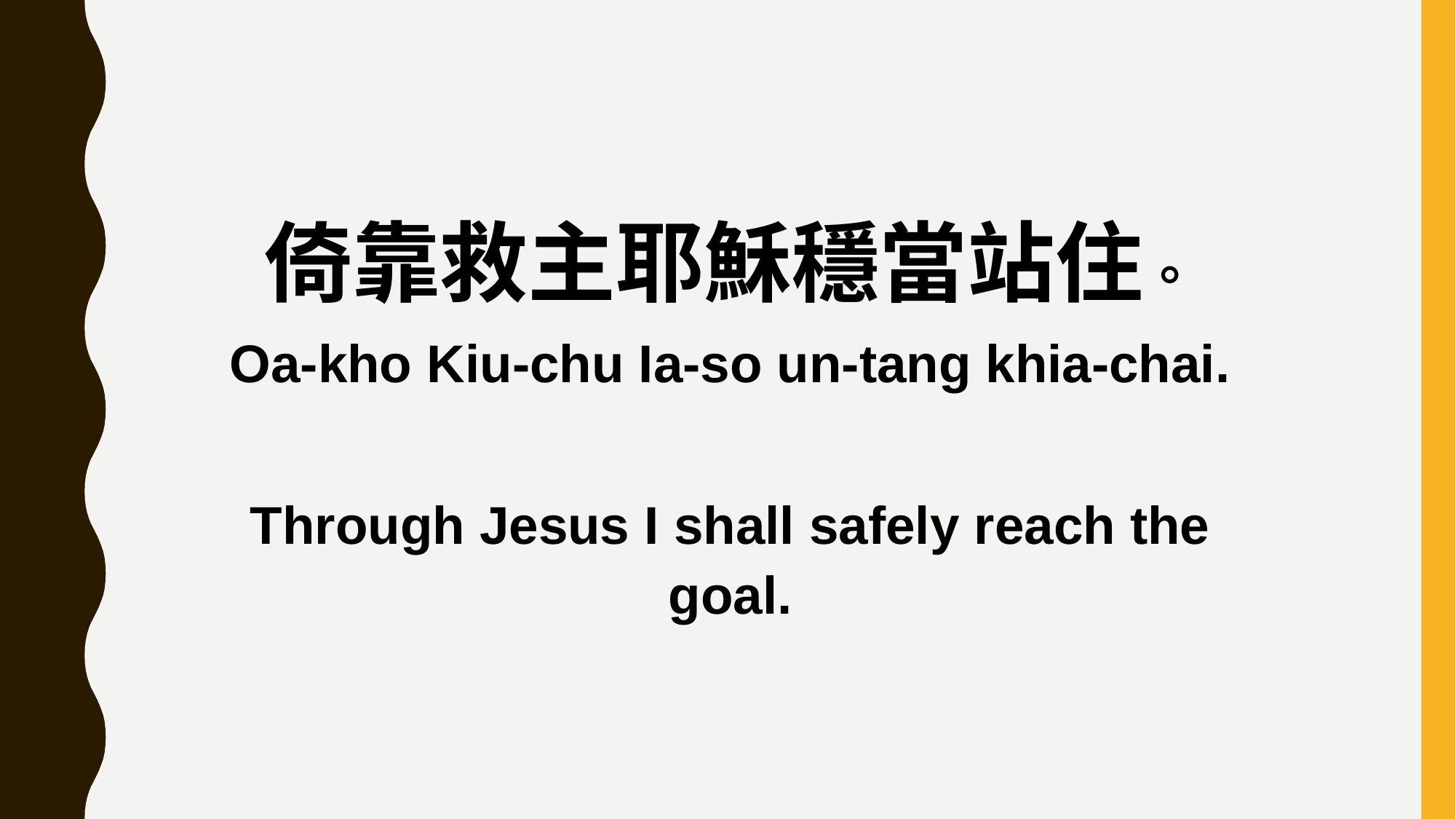

倚靠救主耶穌穩當站住。
Oa-kho Kiu-chu Ia-so un-tang khia-chai.

Through Jesus I shall safely reach the goal.